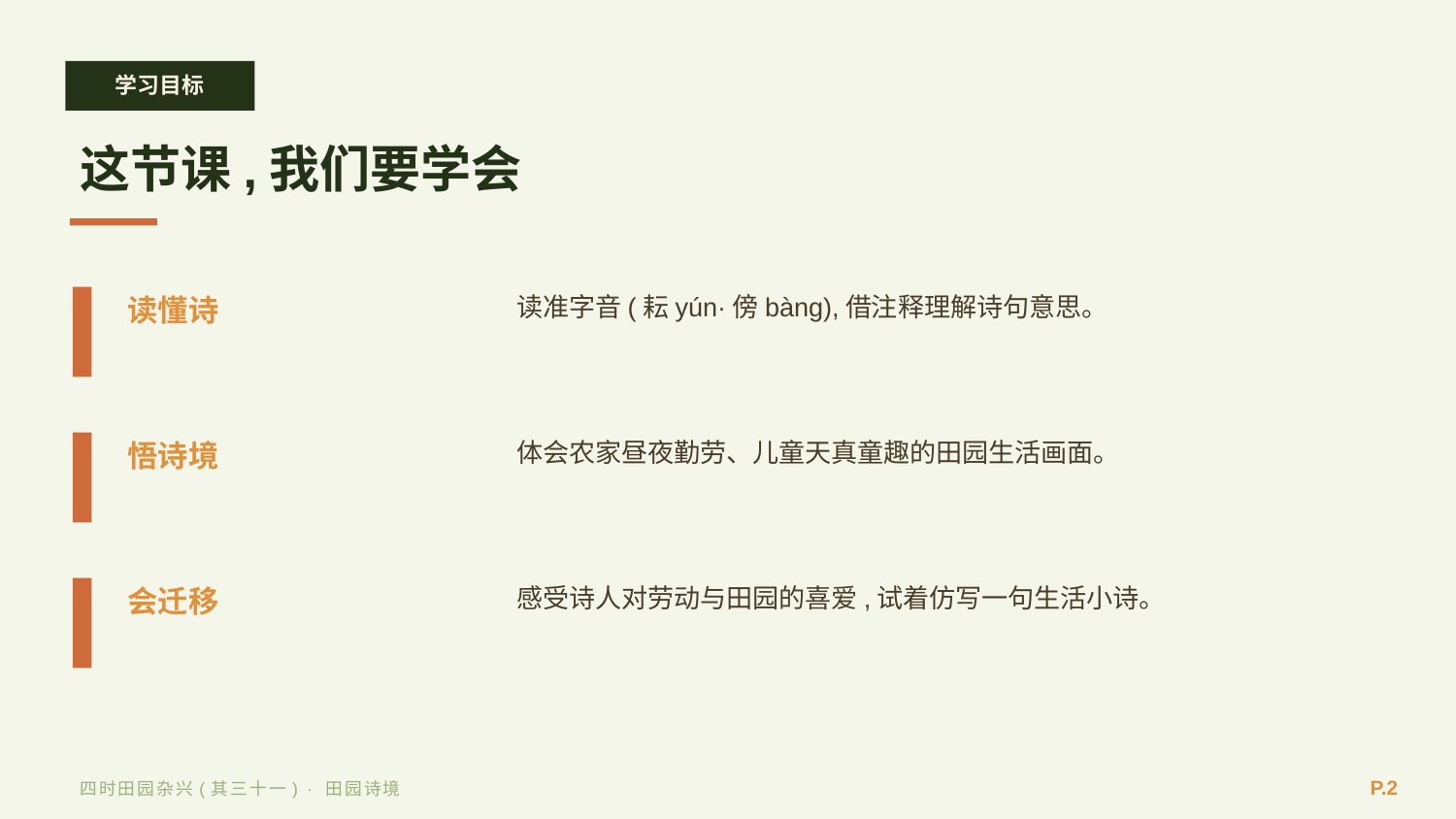

学习目标

这节课,我们要学会

读懂诗
读准字音(耘yún·傍bàng),借注释理解诗句意思。

悟诗境
体会农家昼夜勤劳、儿童天真童趣的田园生活画面。

会迁移
感受诗人对劳动与田园的喜爱,试着仿写一句生活小诗。

P.2
四时田园杂兴(其三十一) · 田园诗境